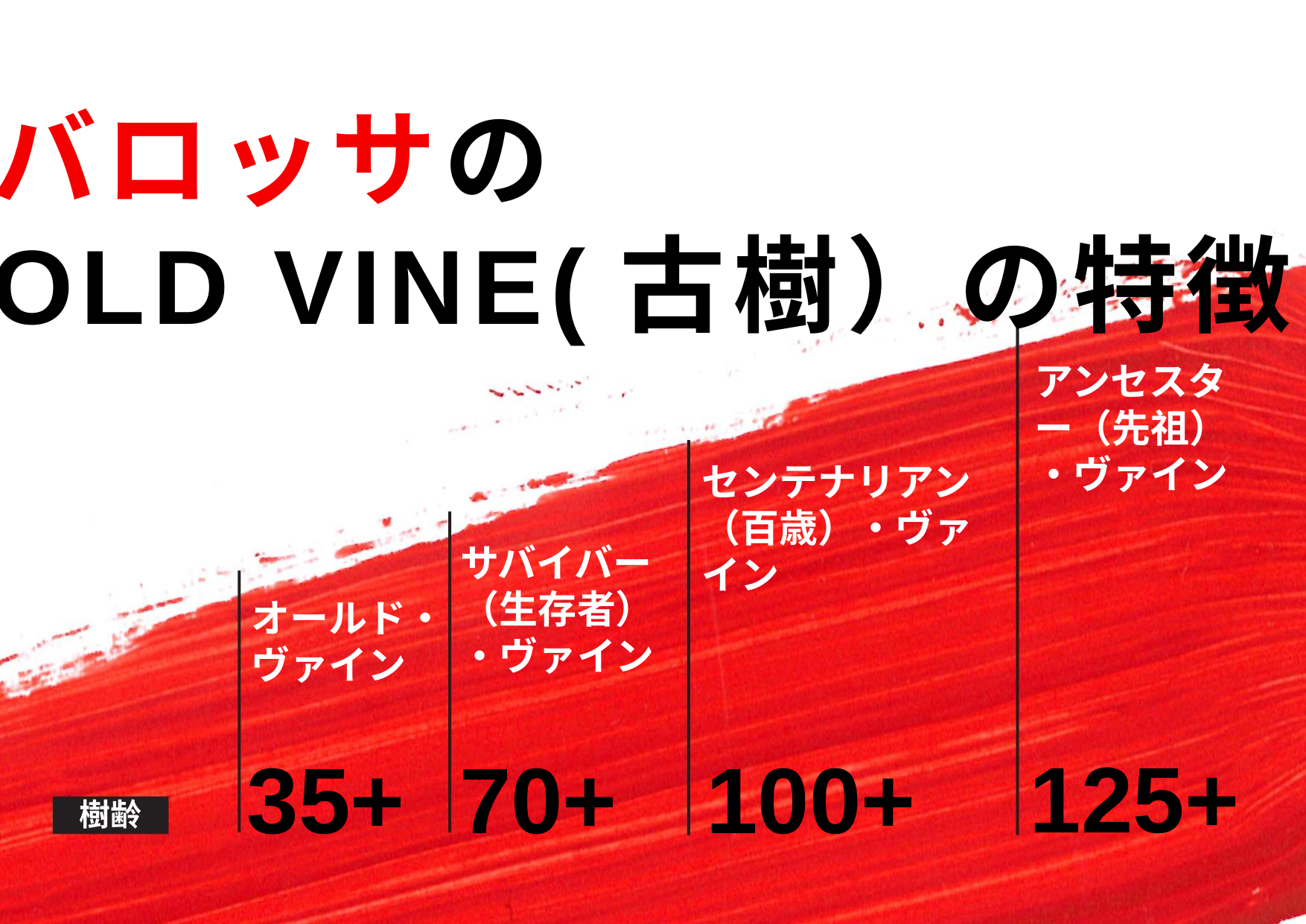

バロッサの
OLD VINE(古樹）の特徴

アンセスター（先祖）・ヴァイン
センテナリアン（百歳）・ヴァイン
サバイバー（生存者）・ヴァイン
オールド・ヴァイン
125+
35+
70+
100+
樹齢